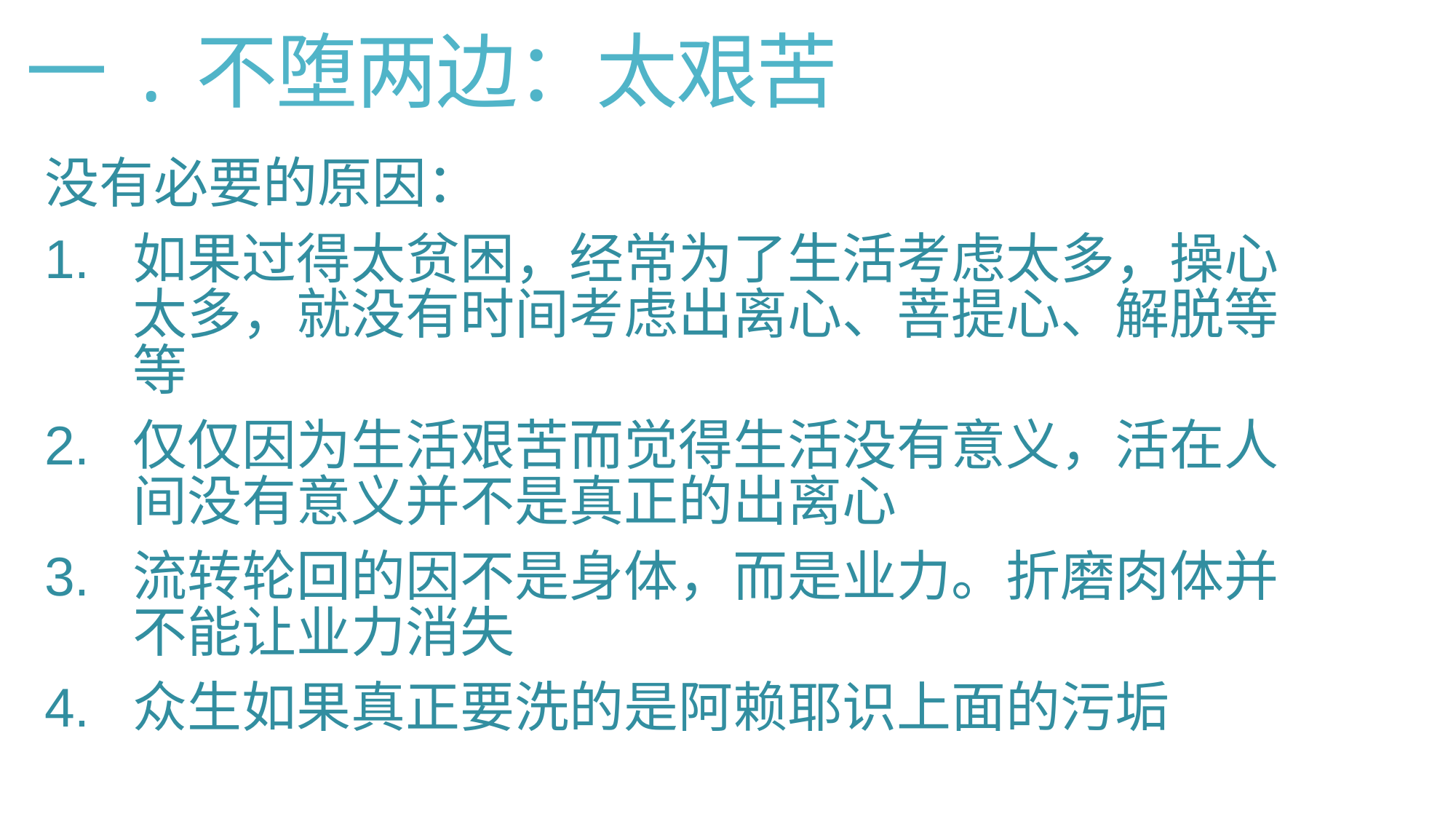

# 一.不堕两边：太艰苦
没有必要的原因：
如果过得太贫困，经常为了生活考虑太多，操心太多，就没有时间考虑出离心、菩提心、解脱等等
仅仅因为生活艰苦而觉得生活没有意义，活在人间没有意义并不是真正的出离心
流转轮回的因不是身体，而是业力。折磨肉体并不能让业力消失
众生如果真正要洗的是阿赖耶识上面的污垢